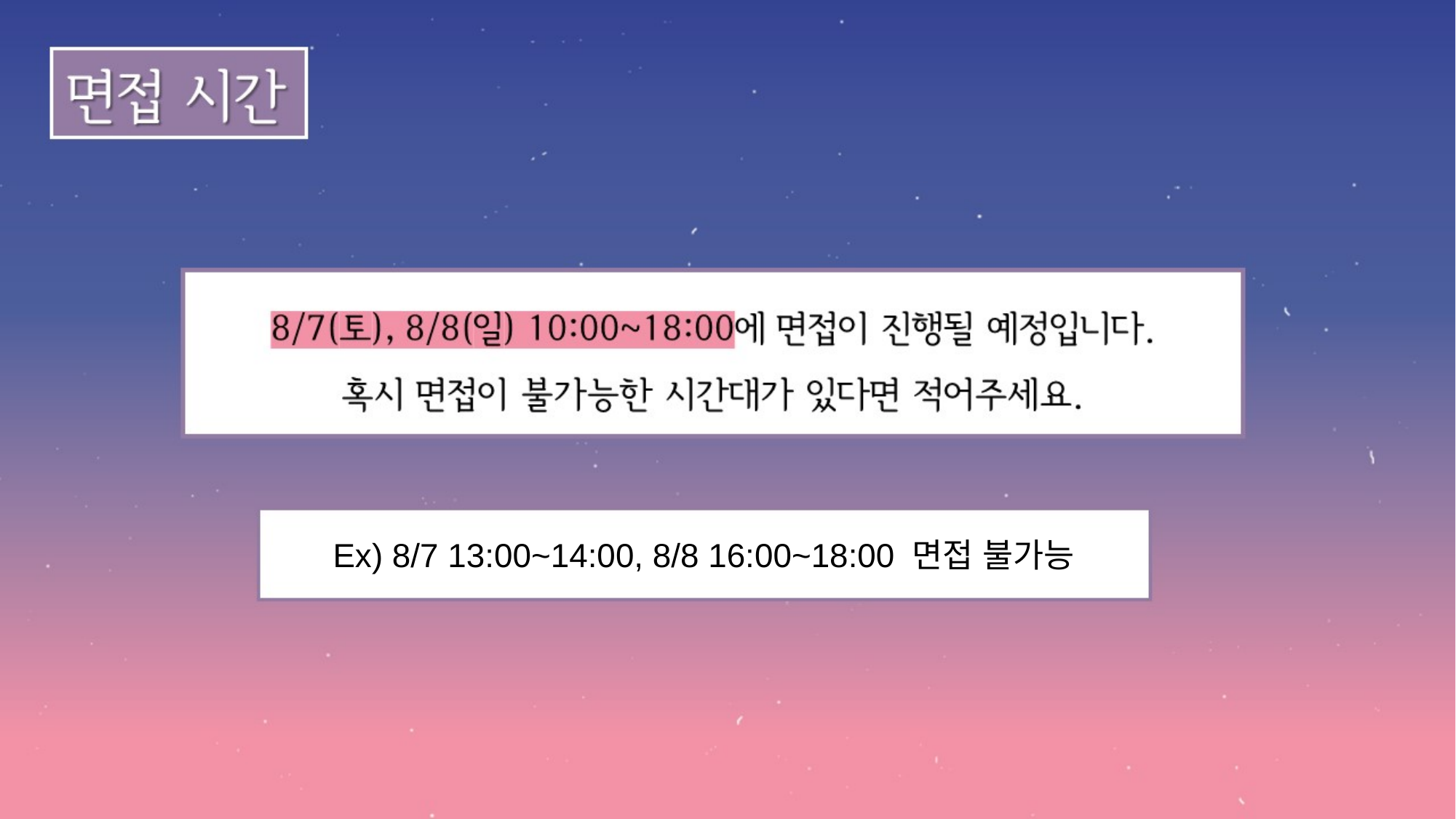

Ex) 8/7 13:00~14:00, 8/8 16:00~18:00 면접 불가능